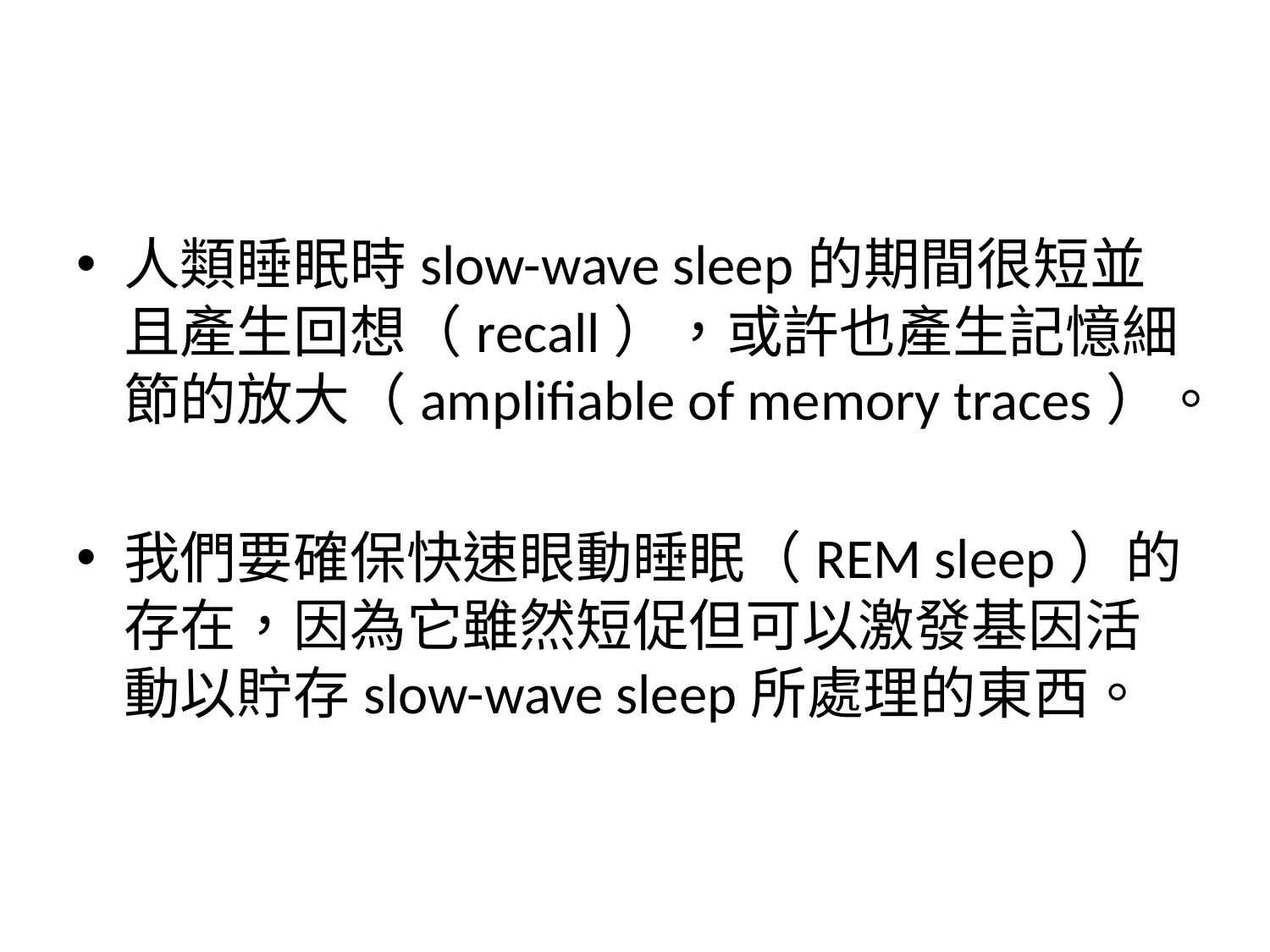

#
人類睡眠時slow-wave sleep的期間很短並且產生回想（recall），或許也產生記憶細節的放大（amplifiable of memory traces）。

我們要確保快速眼動睡眠（REM sleep）的存在，因為它雖然短促但可以激發基因活動以貯存slow-wave sleep所處理的東西。